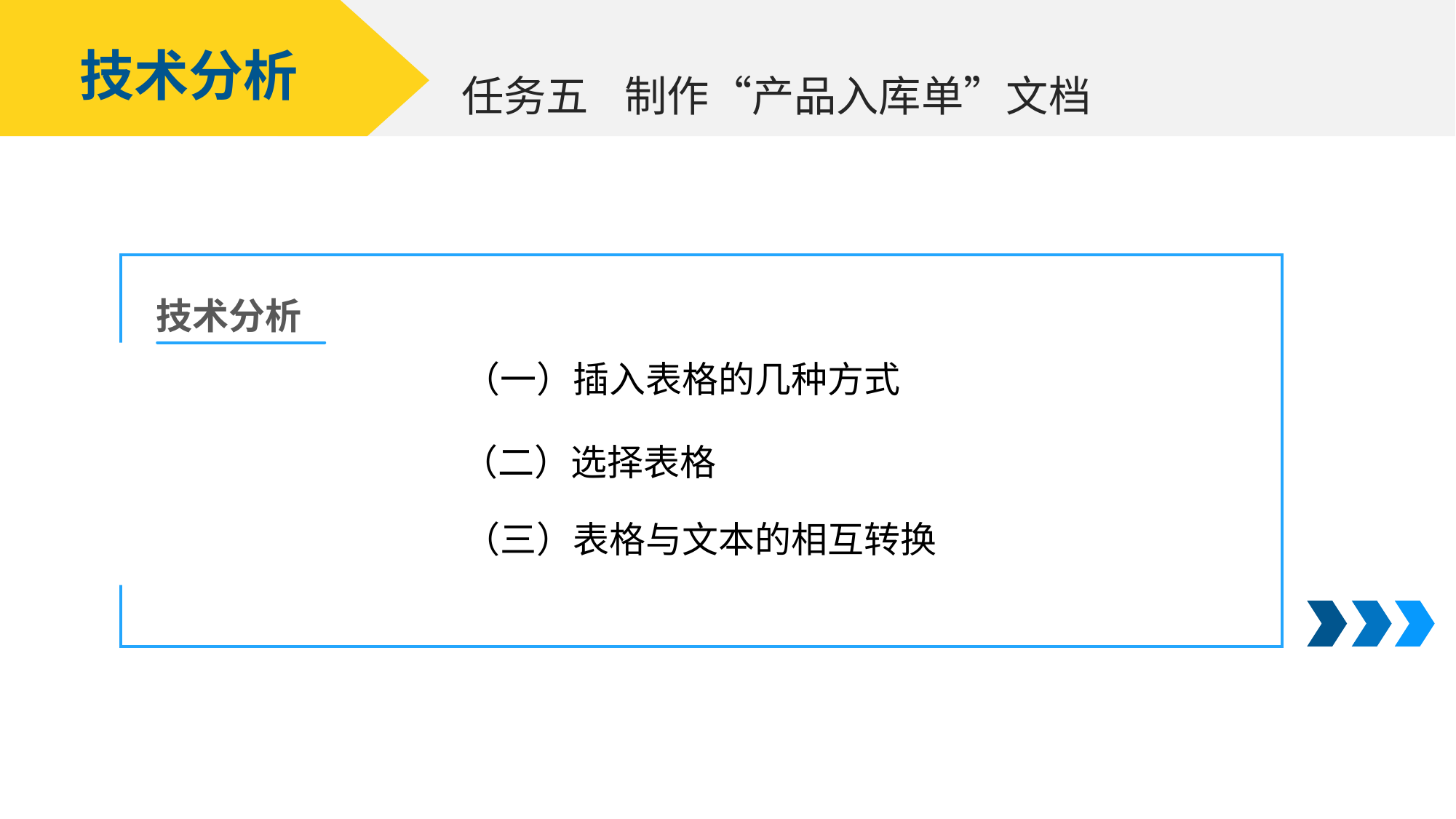

技术分析
制作“产品入库单”文档
任务五

技术分析

（一）插入表格的几种方式
（二）选择表格
（三）表格与文本的相互转换